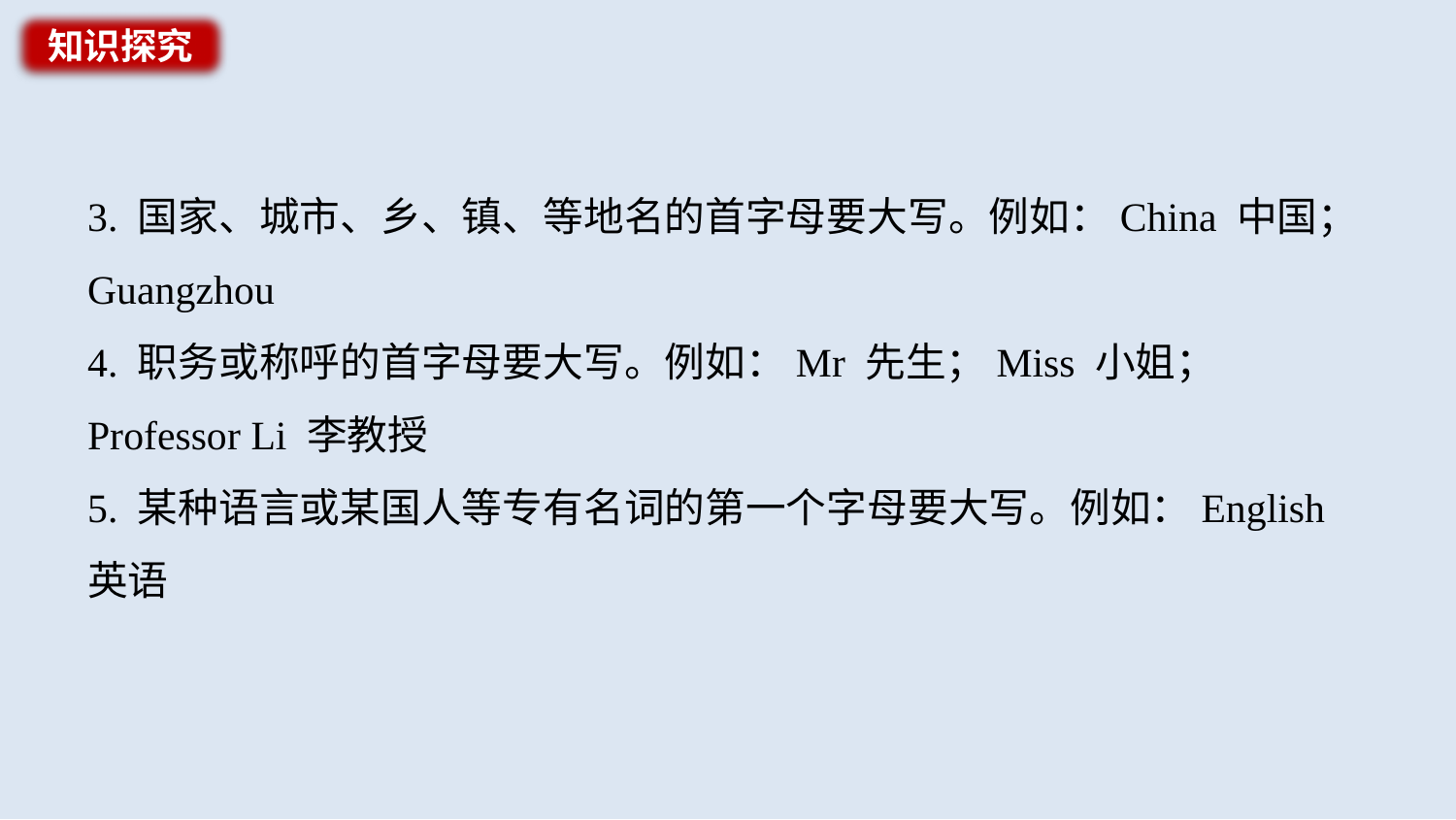

知识探究
3. 国家、城市、乡、镇、等地名的首字母要大写。例如：China 中国；Guangzhou
4. 职务或称呼的首字母要大写。例如：Mr 先生；Miss 小姐；Professor Li 李教授
5. 某种语言或某国人等专有名词的第一个字母要大写。例如：English 英语